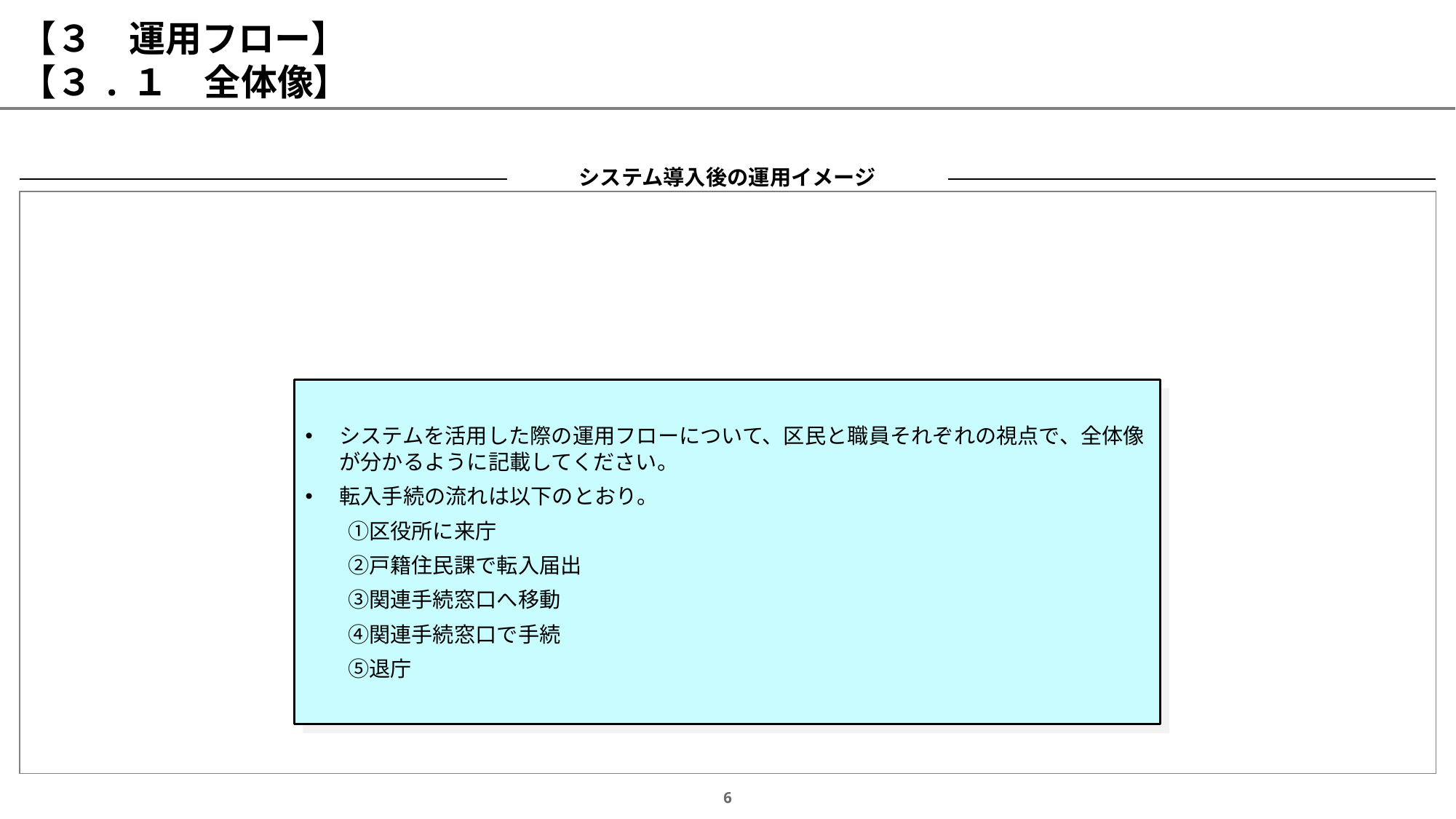

# 【３　運用フロー】 【３.１　全体像】

システム導入後の運用イメージ

システムを活用した際の運用フローについて、区民と職員それぞれの視点で、全体像が分かるように記載してください。
転入手続の流れは以下のとおり。
　　①区役所に来庁
　　②戸籍住民課で転入届出
　　③関連手続窓口へ移動
　　④関連手続窓口で手続
　　⑤退庁